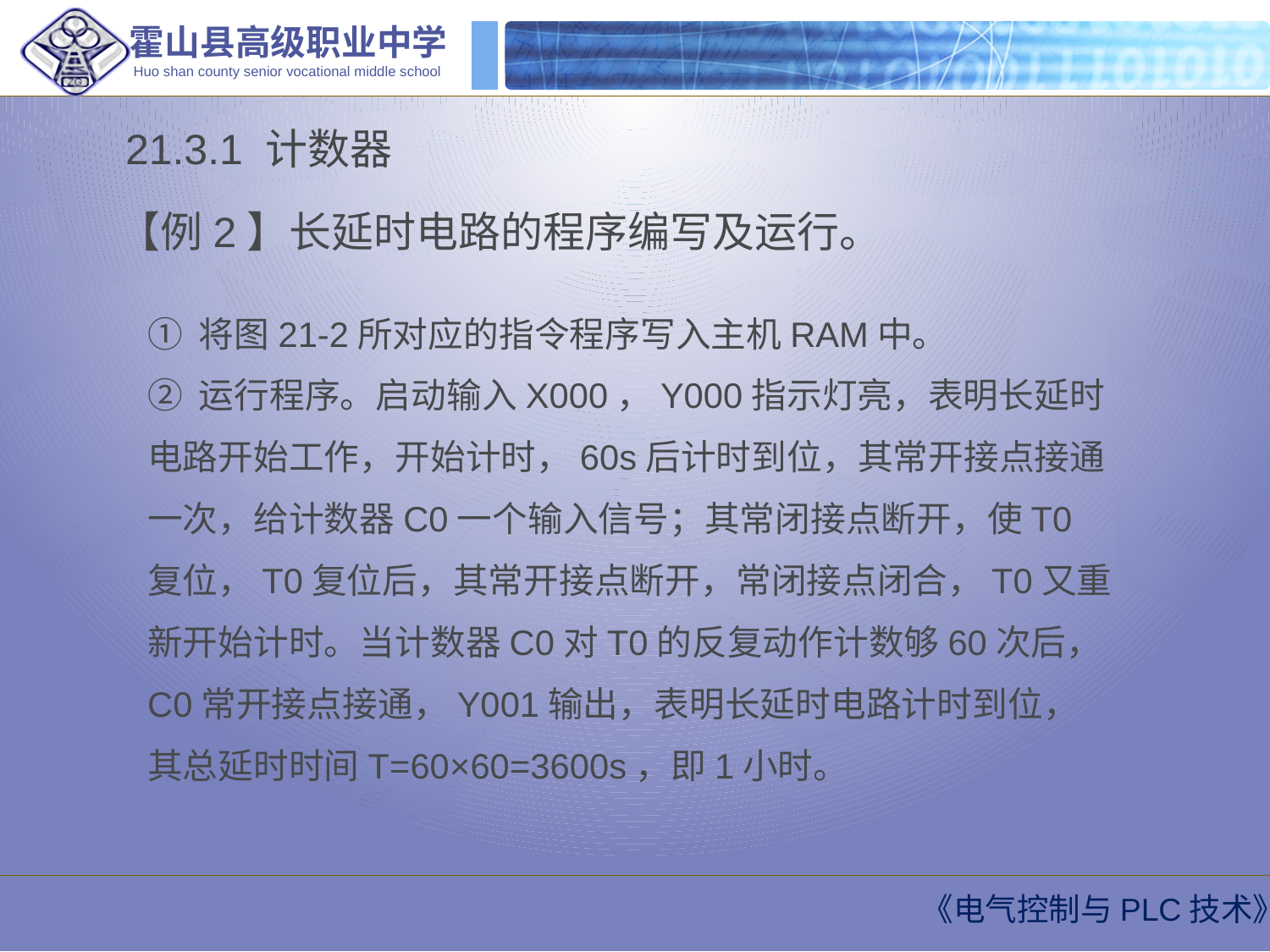

21.3.1 计数器
 【例2】长延时电路的程序编写及运行。
① 将图21-2所对应的指令程序写入主机RAM中。
② 运行程序。启动输入X000，Y000指示灯亮，表明长延时电路开始工作，开始计时，60s后计时到位，其常开接点接通一次，给计数器C0一个输入信号；其常闭接点断开，使T0复位，T0复位后，其常开接点断开，常闭接点闭合，T0又重新开始计时。当计数器C0对T0的反复动作计数够60次后，C0常开接点接通，Y001输出，表明长延时电路计时到位，其总延时时间T=60×60=3600s，即1小时。